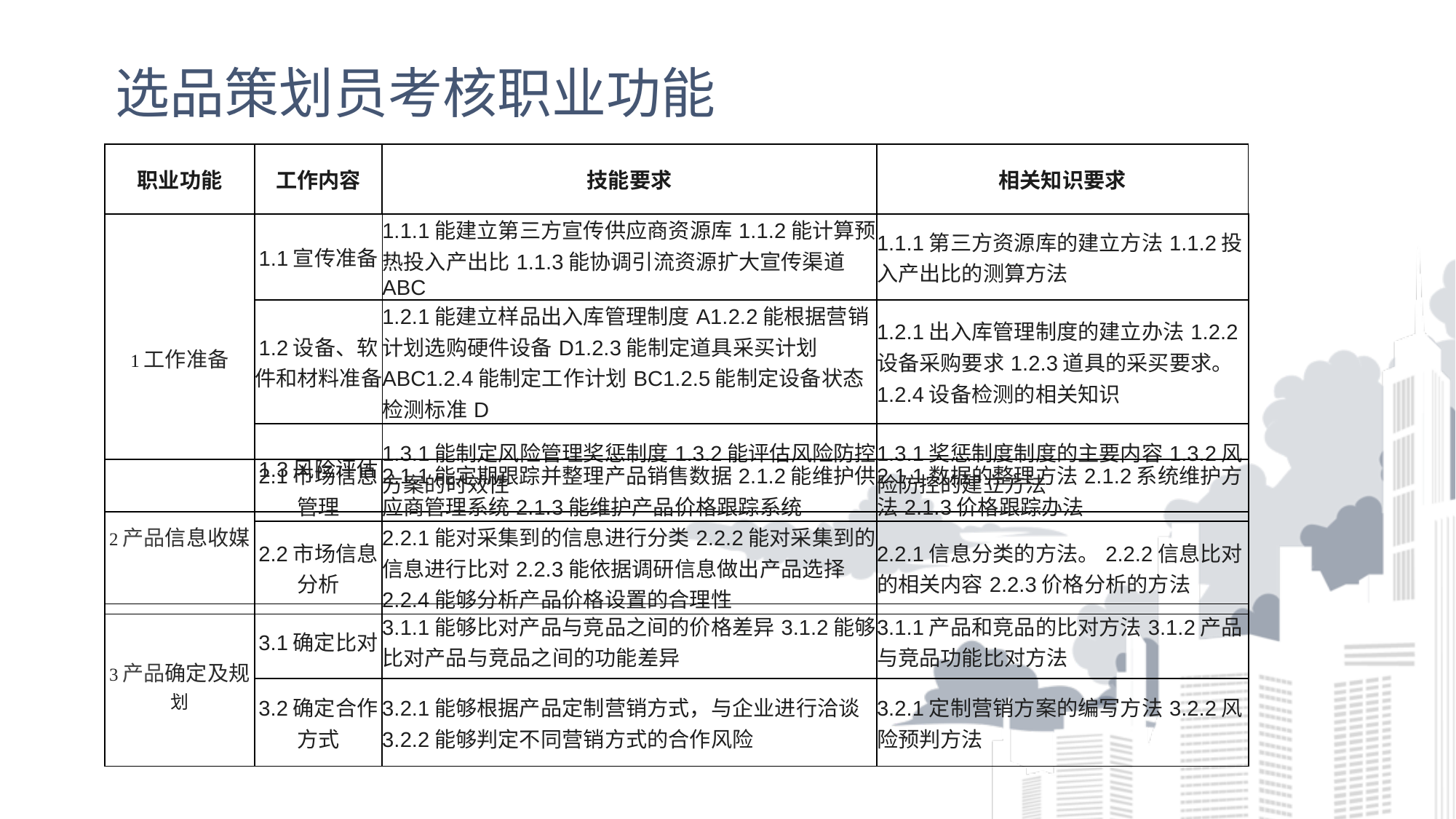

# 选品策划员考核职业功能
| 职业功能 | 工作内容 | 技能要求 | 相关知识要求 |
| --- | --- | --- | --- |
| 1工作准备 | 1.1宣传准备 | 1.1.1能建立第三方宣传供应商资源库1.1.2能计算预热投入产出比1.1.3能协调引流资源扩大宣传渠道ABC | 1.1.1第三方资源库的建立方法1.1.2投入产出比的测算方法 |
| --- | --- | --- | --- |
|  | 1.2设备、软件和材料准备 | 1.2.1能建立样品出入库管理制度A1.2.2能根据营销计划选购硬件设备D1.2.3能制定道具采买计划ABC1.2.4能制定工作计划BC1.2.5能制定设备状态检测标准D | 1.2.1出入库管理制度的建立办法1.2.2设备采购要求1.2.3道具的采买要求。1.2.4设备检测的相关知识 |
|  | 1.3风险评估 | 1.3.1能制定风险管理奖惩制度1.3.2能评估风险防控方案的时效性 | 1.3.1奖惩制度制度的主要内容1.3.2风险防控的建立方法 |
| 2产品信息收媒 | 2.1市场信息管理 | 2.1.1能定期跟踪并整理产品销售数据2.1.2能维护供应商管理系统2.1.3能维护产品价格跟踪系统 | 2.1.1数据的整理方法2.1.2系统维护方法2.1.3价格跟踪办法 |
| --- | --- | --- | --- |
|  | 2.2市场信息分析 | 2.2.1能对采集到的信息进行分类2.2.2能对采集到的信息进行比对2.2.3能依据调研信息做出产品选择2.2.4能够分析产品价格设置的合理性 | 2.2.1信息分类的方法。2.2.2信息比对的相关内容2.2.3价格分析的方法 |
| 3产品确定及规划 | 3.1确定比对 | 3.1.1能够比对产品与竞品之间的价格差异3.1.2能够比对产品与竞品之间的功能差异 | 3.1.1产品和竞品的比对方法3.1.2产品与竞品功能比对方法 |
| --- | --- | --- | --- |
|  | 3.2确定合作方式 | 3.2.1能够根据产品定制营销方式，与企业进行洽谈3.2.2能够判定不同营销方式的合作风险 | 3.2.1定制营销方案的编写方法3.2.2风险预判方法 |